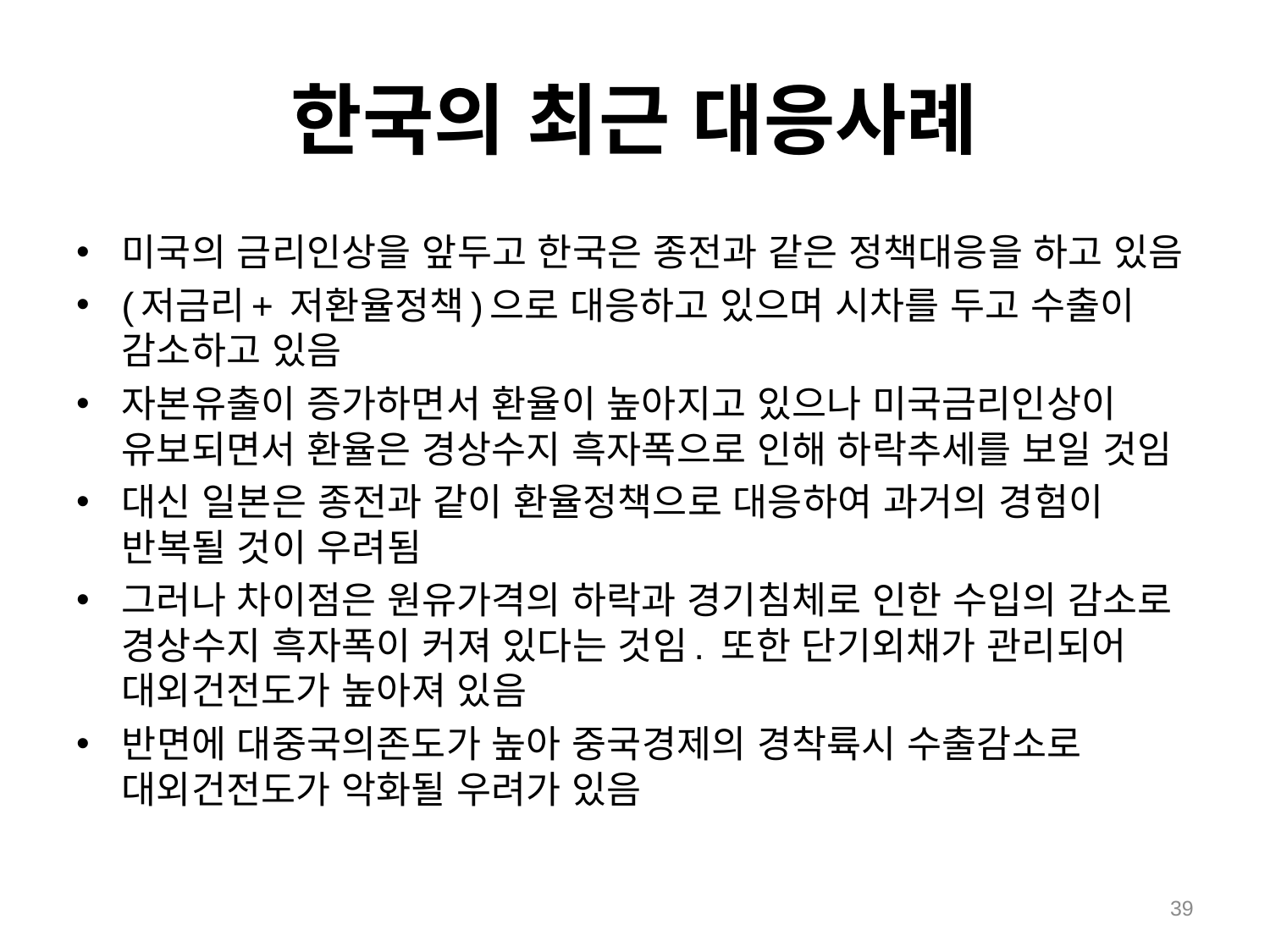

# 한국의 최근 대응사례
미국의 금리인상을 앞두고 한국은 종전과 같은 정책대응을 하고 있음
(저금리+ 저환율정책)으로 대응하고 있으며 시차를 두고 수출이 감소하고 있음
자본유출이 증가하면서 환율이 높아지고 있으나 미국금리인상이 유보되면서 환율은 경상수지 흑자폭으로 인해 하락추세를 보일 것임
대신 일본은 종전과 같이 환율정책으로 대응하여 과거의 경험이 반복될 것이 우려됨
그러나 차이점은 원유가격의 하락과 경기침체로 인한 수입의 감소로 경상수지 흑자폭이 커져 있다는 것임. 또한 단기외채가 관리되어 대외건전도가 높아져 있음
반면에 대중국의존도가 높아 중국경제의 경착륙시 수출감소로 대외건전도가 악화될 우려가 있음
39